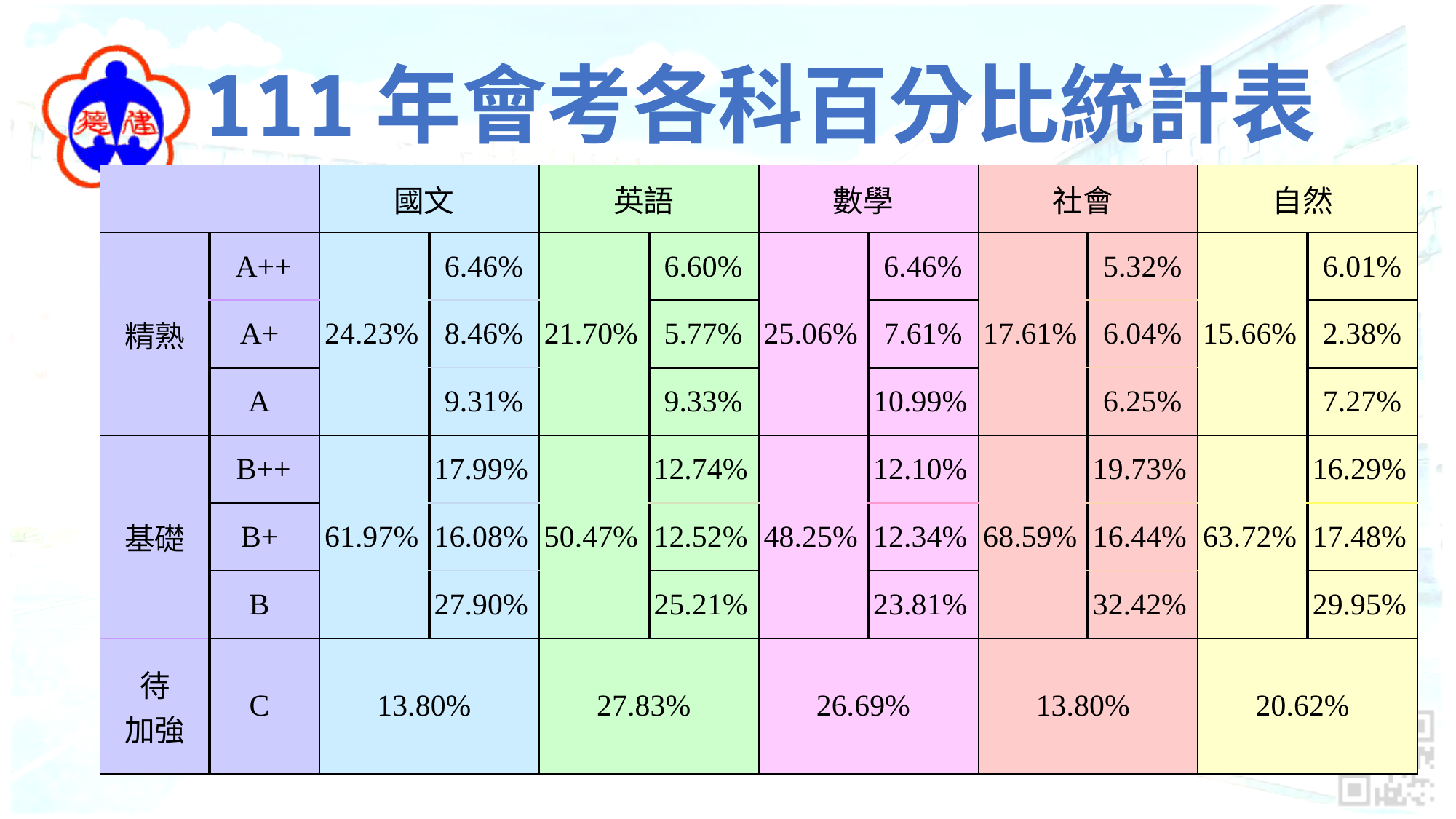

# 111年會考各科百分比統計表
|  |  | 國文 |  | 英語 |  | 數學 |  | 社會 |  | 自然 |  |
| --- | --- | --- | --- | --- | --- | --- | --- | --- | --- | --- | --- |
| 精熟 | A++ | 24.23% | 6.46% | 21.70% | 6.60% | 25.06% | 6.46% | 17.61% | 5.32% | 15.66% | 6.01% |
|  | A+ |  | 8.46% |  | 5.77% |  | 7.61% |  | 6.04% |  | 2.38% |
|  | A |  | 9.31% |  | 9.33% |  | 10.99% |  | 6.25% |  | 7.27% |
| 基礎 | B++ | 61.97% | 17.99% | 50.47% | 12.74% | 48.25% | 12.10% | 68.59% | 19.73% | 63.72% | 16.29% |
|  | B+ |  | 16.08% |  | 12.52% |  | 12.34% |  | 16.44% |  | 17.48% |
|  | B |  | 27.90% |  | 25.21% |  | 23.81% |  | 32.42% |  | 29.95% |
| 待 加強 | C | 13.80% |  | 27.83% |  | 26.69% |  | 13.80% |  | 20.62% |  |